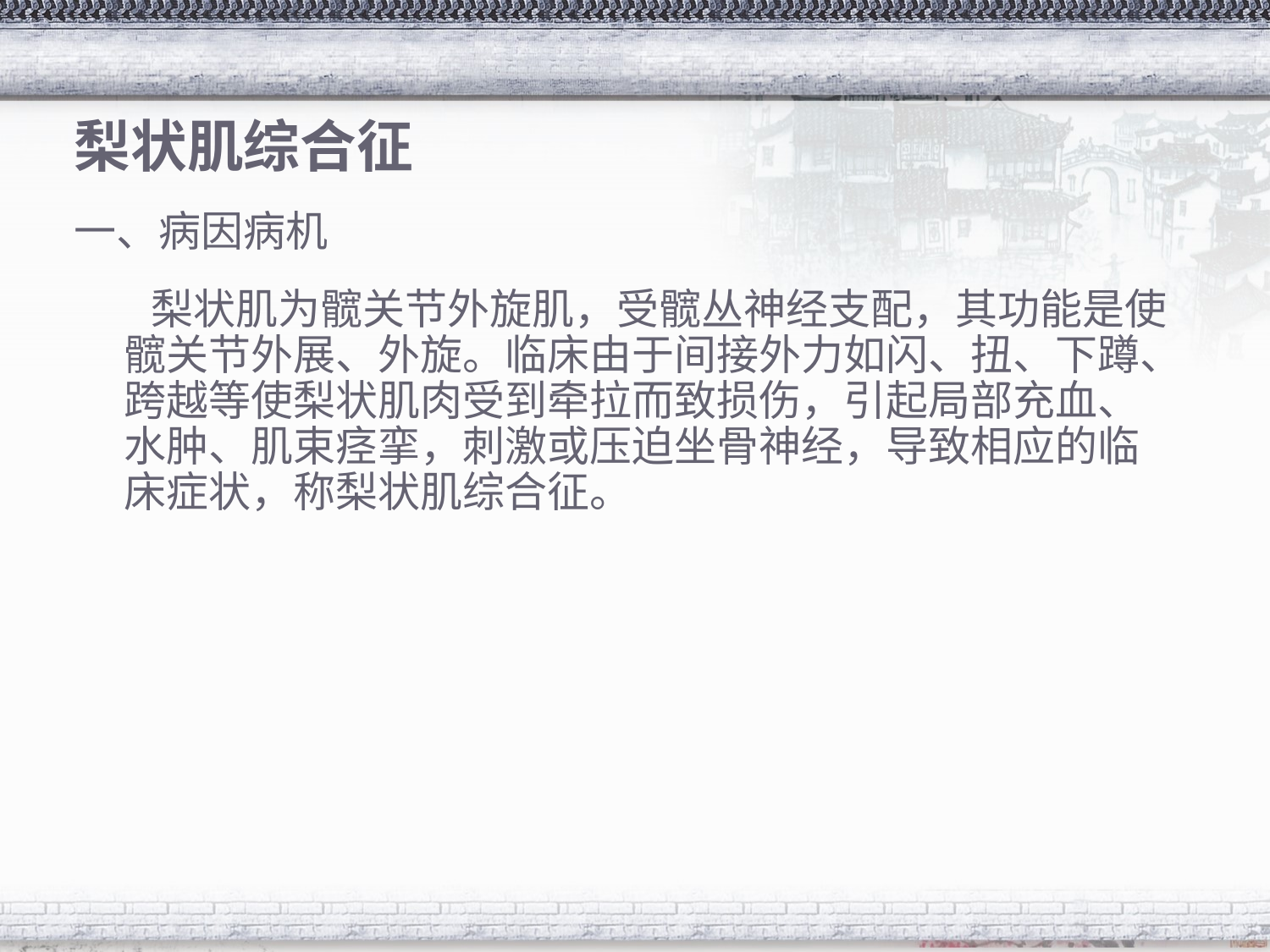

# 梨状肌综合征
一、病因病机
       梨状肌为髋关节外旋肌，受髋丛神经支配，其功能是使髋关节外展、外旋。临床由于间接外力如闪、扭、下蹲、跨越等使梨状肌肉受到牵拉而致损伤，引起局部充血、水肿、肌束痉挛，刺激或压迫坐骨神经，导致相应的临床症状，称梨状肌综合征。